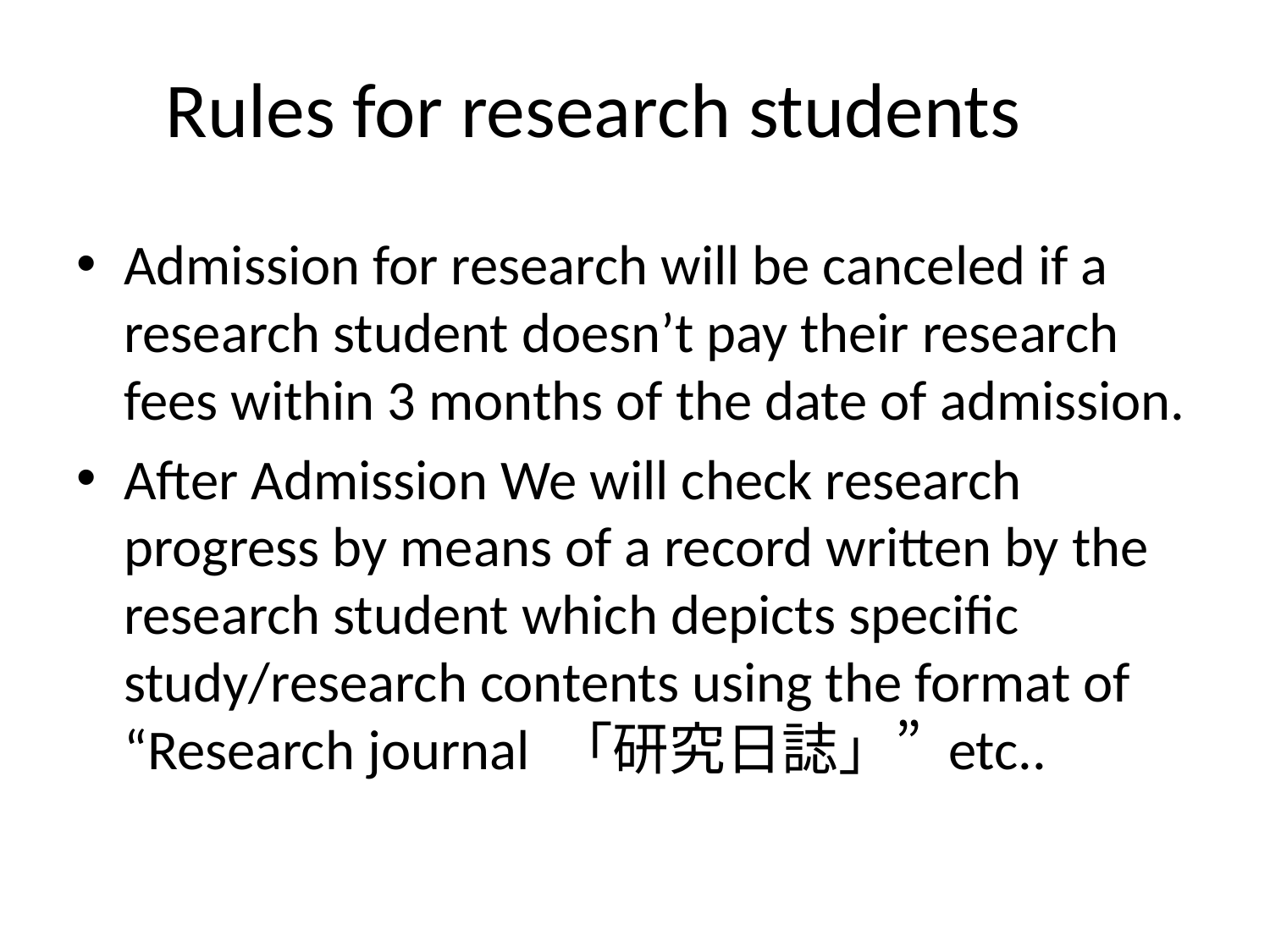

# Rules for research students
Admission for research will be canceled if a research student doesn’t pay their research fees within 3 months of the date of admission.
After Admission We will check research progress by means of a record written by the research student which depicts specific study/research contents using the format of “Research journal 「研究日誌」” etc..